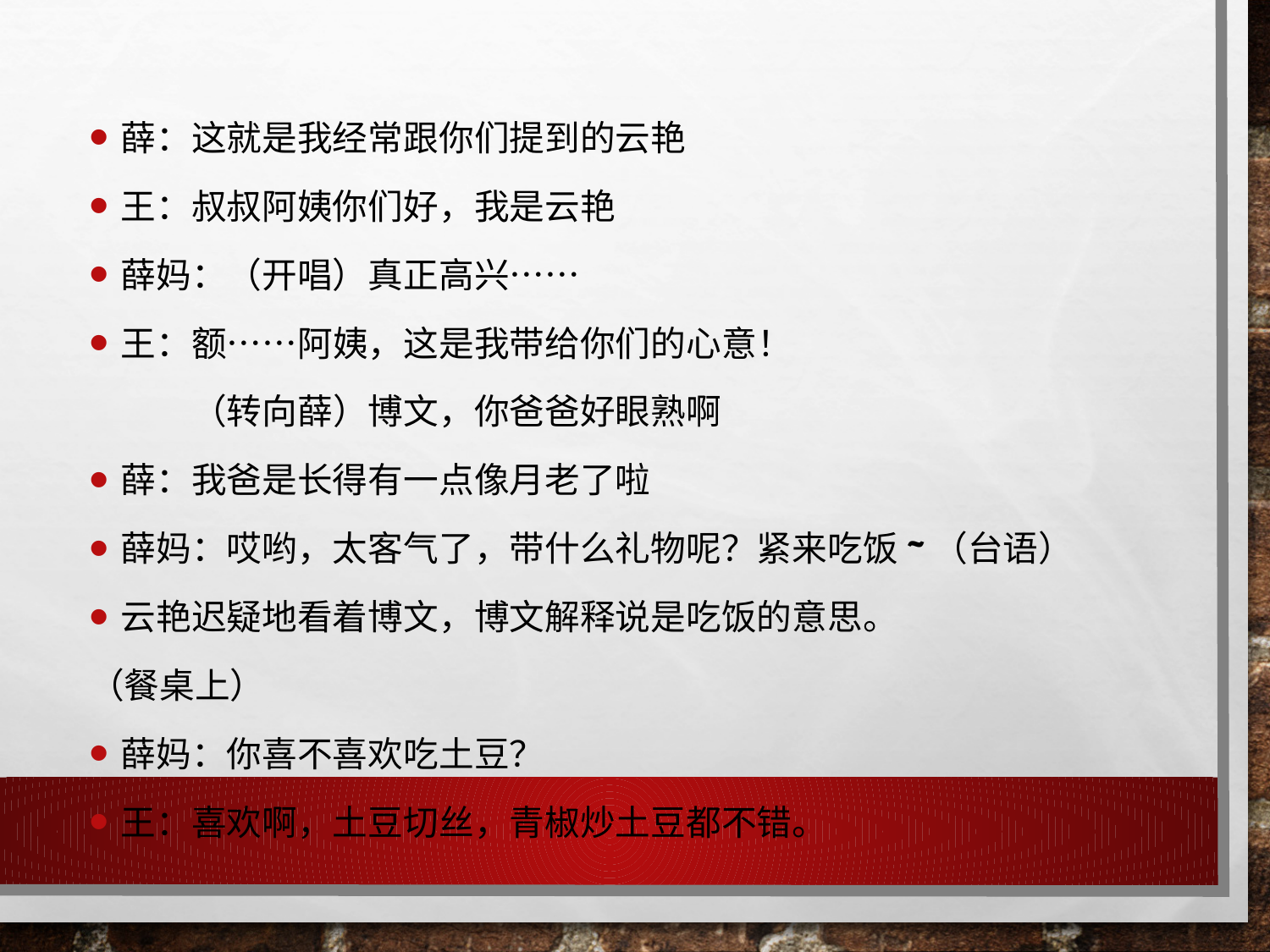

薛：这就是我经常跟你们提到的云艳
王：叔叔阿姨你们好，我是云艳
薛妈：（开唱）真正高兴……
王：额……阿姨，这是我带给你们的心意！
            （转向薛）博文，你爸爸好眼熟啊
薛：我爸是长得有一点像月老了啦
薛妈：哎哟，太客气了，带什么礼物呢？紧来吃饭~（台语）
云艳迟疑地看着博文，博文解释说是吃饭的意思。
（餐桌上）
薛妈：你喜不喜欢吃土豆？
王：喜欢啊，土豆切丝，青椒炒土豆都不错。